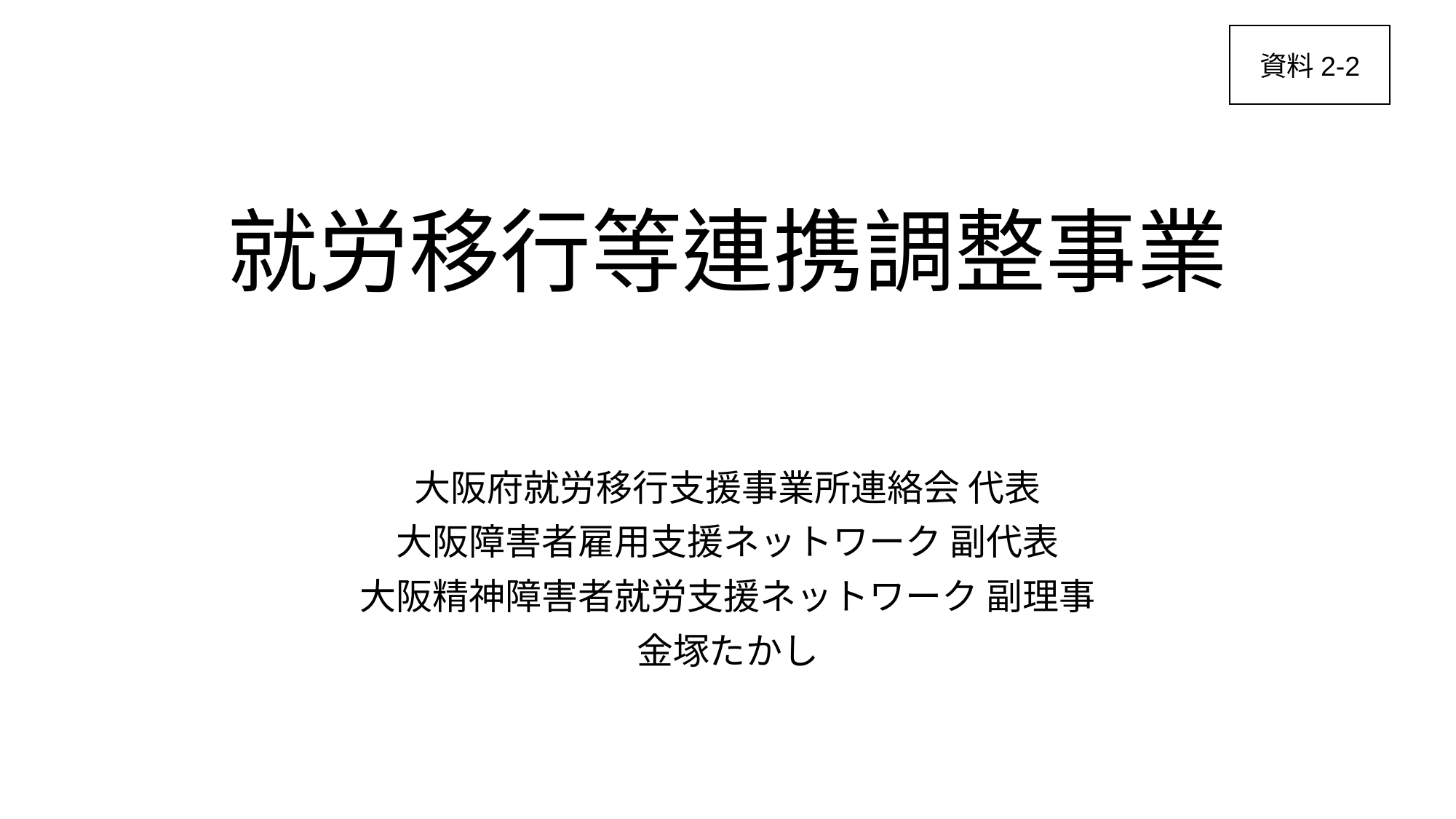

資料2-2
# 就労移行等連携調整事業
大阪府就労移行支援事業所連絡会 代表
大阪障害者雇用支援ネットワーク 副代表
大阪精神障害者就労支援ネットワーク 副理事
金塚たかし